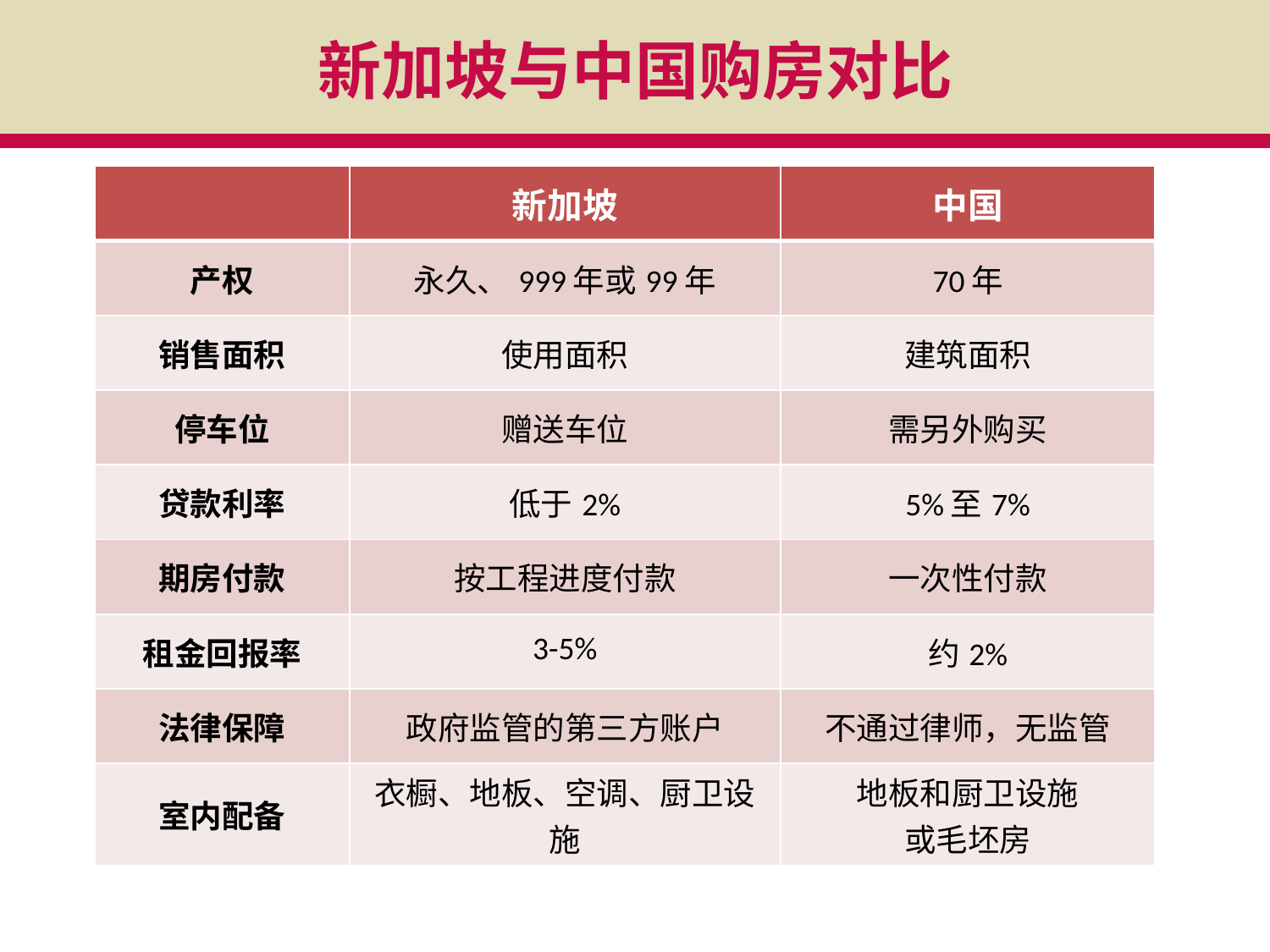

新加坡与中国购房对比

|  | 新加坡 | 中国 |
| --- | --- | --- |
| 产权 | 永久、999年或99年 | 70年 |
| 销售面积 | 使用面积 | 建筑面积 |
| 停车位 | 赠送车位 | 需另外购买 |
| 贷款利率 | 低于2% | 5%至7% |
| 期房付款 | 按工程进度付款 | 一次性付款 |
| 租金回报率 | 3-5% | 约2% |
| 法律保障 | 政府监管的第三方账户 | 不通过律师，无监管 |
| 室内配备 | 衣橱、地板、空调、厨卫设施 | 地板和厨卫设施 或毛坯房 |